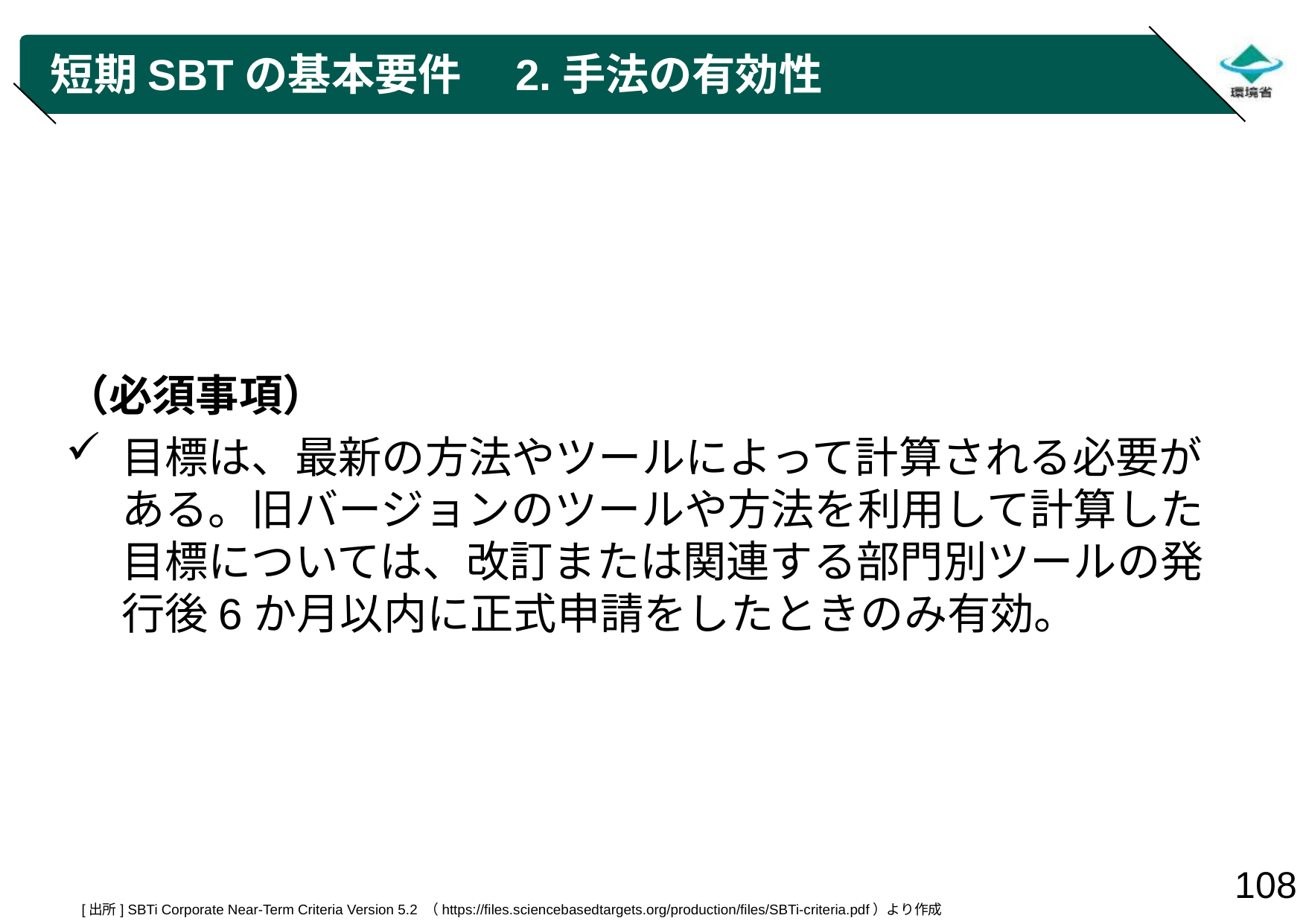

# 短期SBTの基本要件　2.手法の有効性
（必須事項）
目標は、最新の方法やツールによって計算される必要がある。旧バージョンのツールや方法を利用して計算した目標については、改訂または関連する部門別ツールの発行後6か月以内に正式申請をしたときのみ有効。
[出所] SBTi Corporate Near-Term Criteria Version 5.2 （https://files.sciencebasedtargets.org/production/files/SBTi-criteria.pdf）より作成